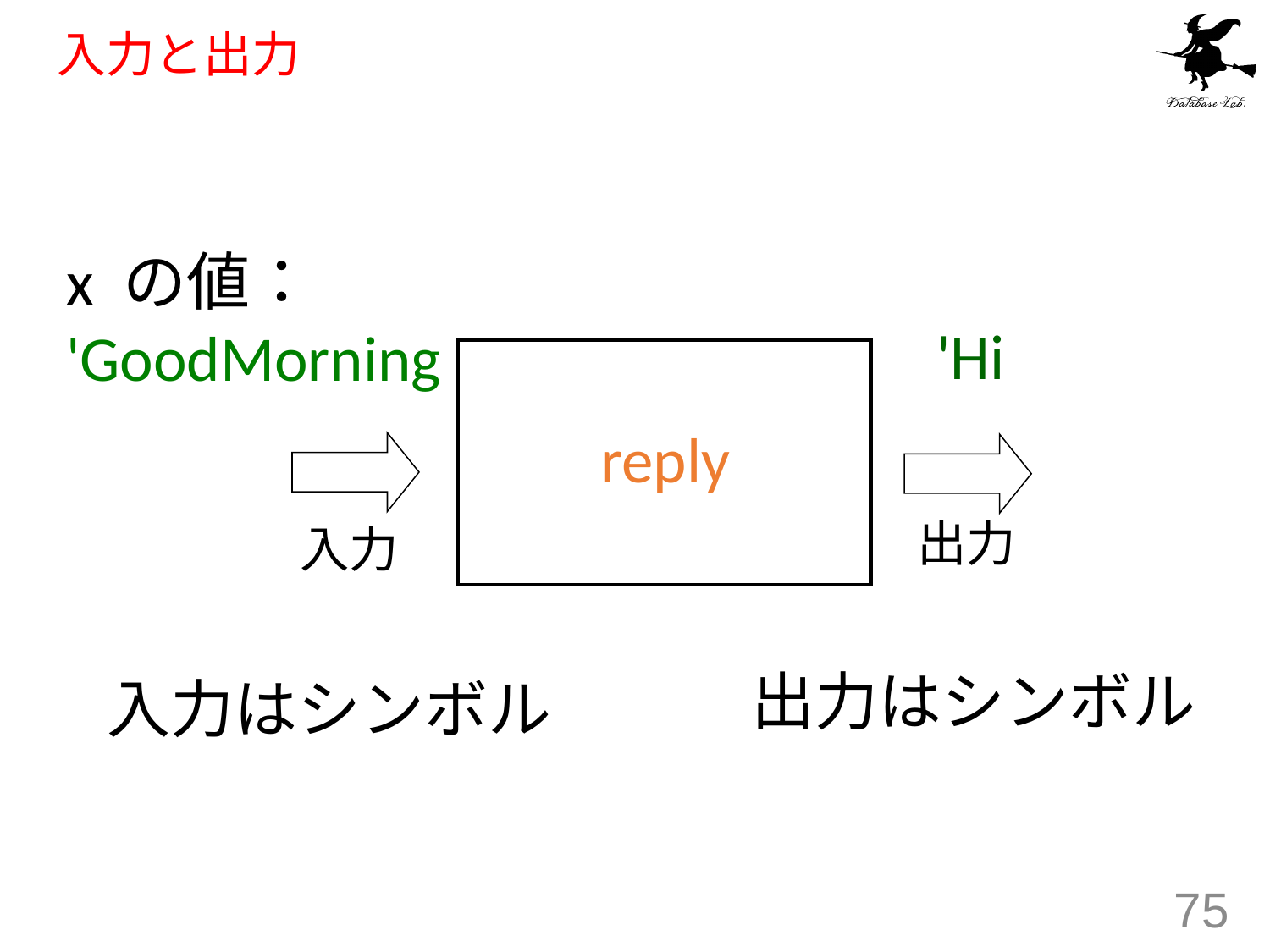

# 入力と出力
x の値：
'GoodMorning

'Hi

reply

出力
入力
出力はシンボル
入力はシンボル
75